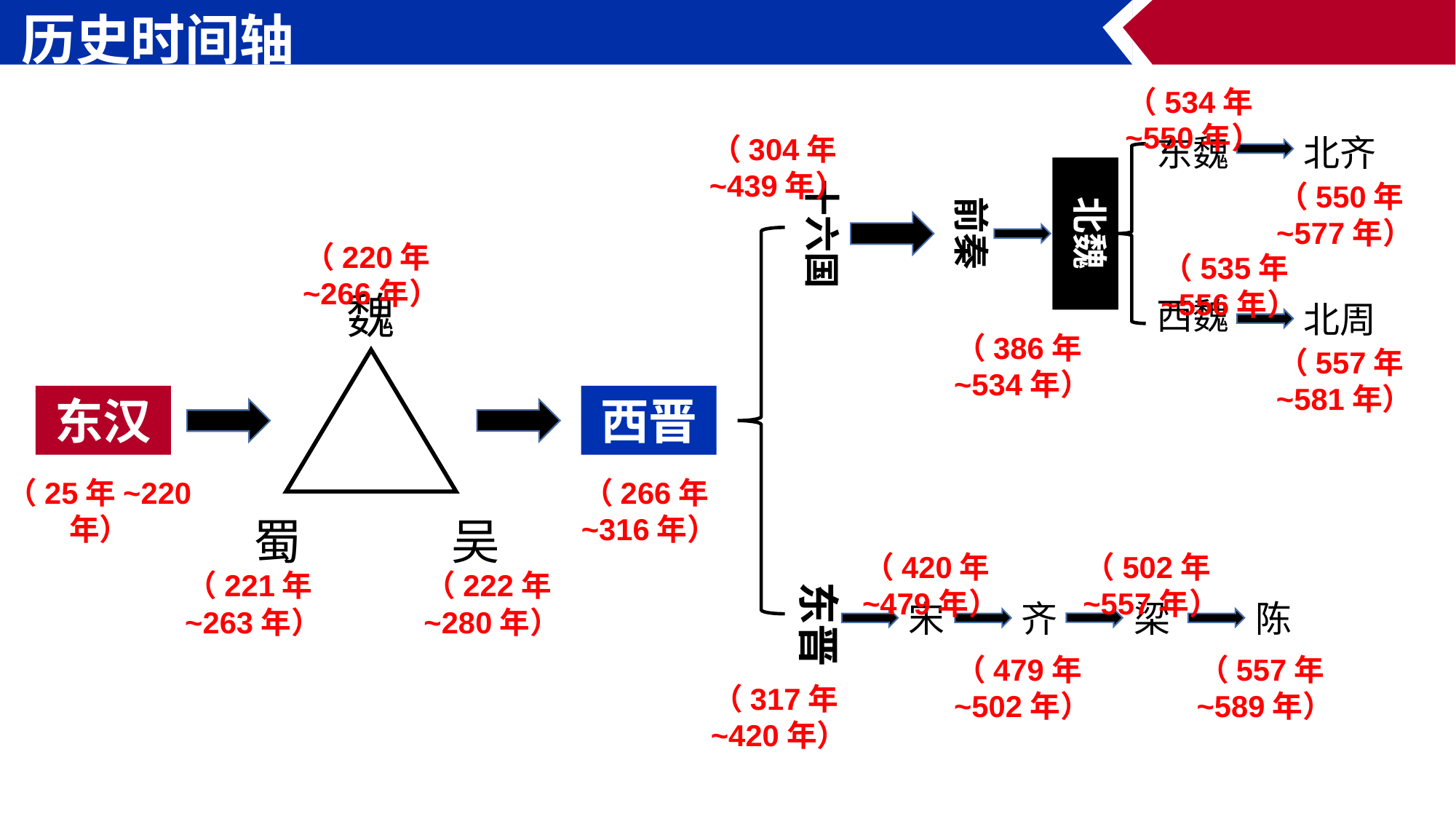

历史时间轴
（534年~550年）
东魏
北齐
（304年~439年）

前秦
北魏
十六国
（550年~577年）

（220年~266年）
（535年~556年）
魏
西魏
北周

（386年~534年）
（557年~581年）

东汉
西晋

（25年~220年）
（266年~316年）
蜀
吴
（502年~557年）
（420年~479年）
东晋
（222年~280年）
（221年~263年）
梁
陈
宋
齐

（557年~589年）
（479年~502年）
（317年~420年）